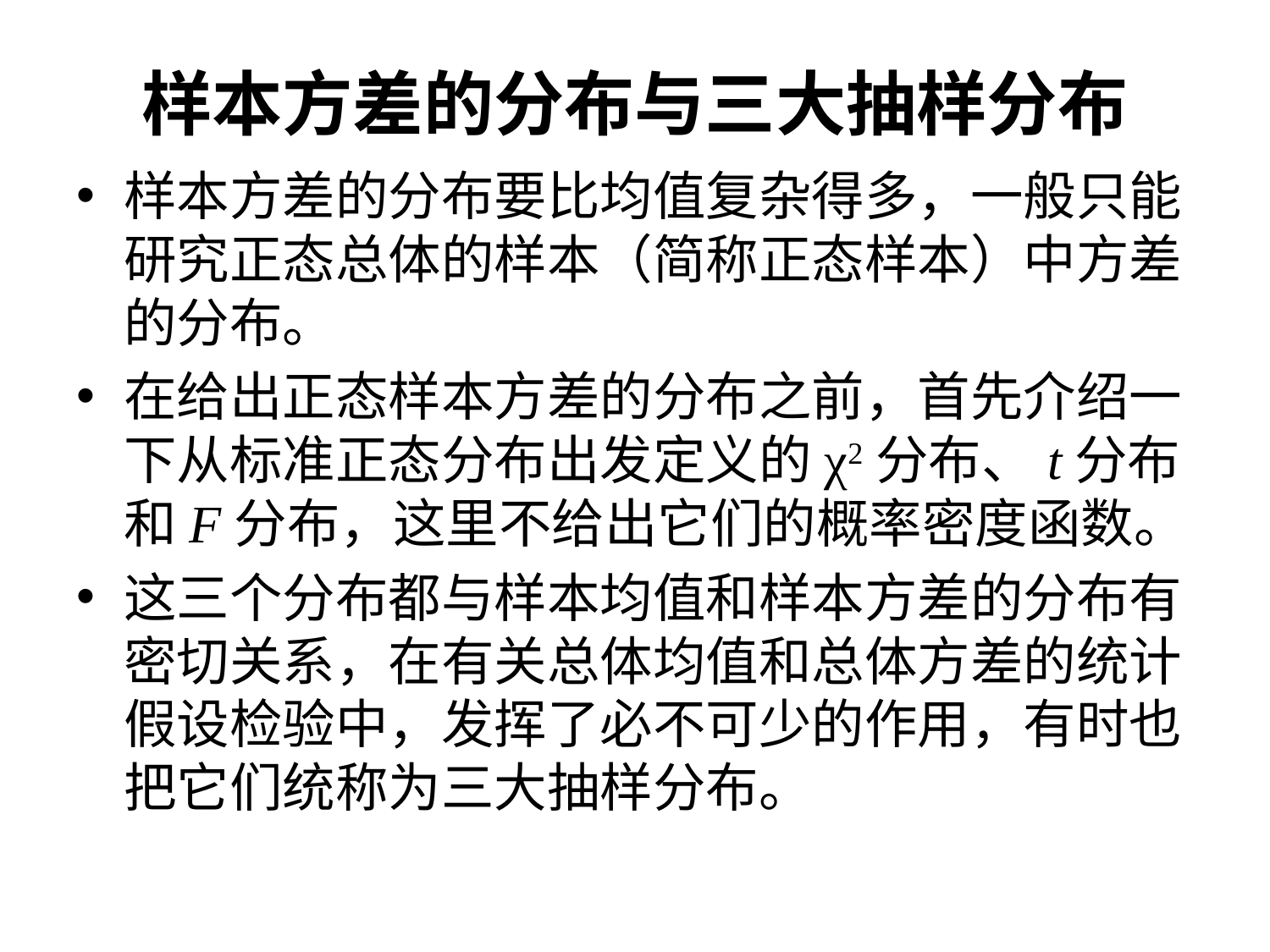

# 样本方差的分布与三大抽样分布
样本方差的分布要比均值复杂得多，一般只能研究正态总体的样本（简称正态样本）中方差的分布。
在给出正态样本方差的分布之前，首先介绍一下从标准正态分布出发定义的χ2分布、t分布和F分布，这里不给出它们的概率密度函数。
这三个分布都与样本均值和样本方差的分布有密切关系，在有关总体均值和总体方差的统计假设检验中，发挥了必不可少的作用，有时也把它们统称为三大抽样分布。